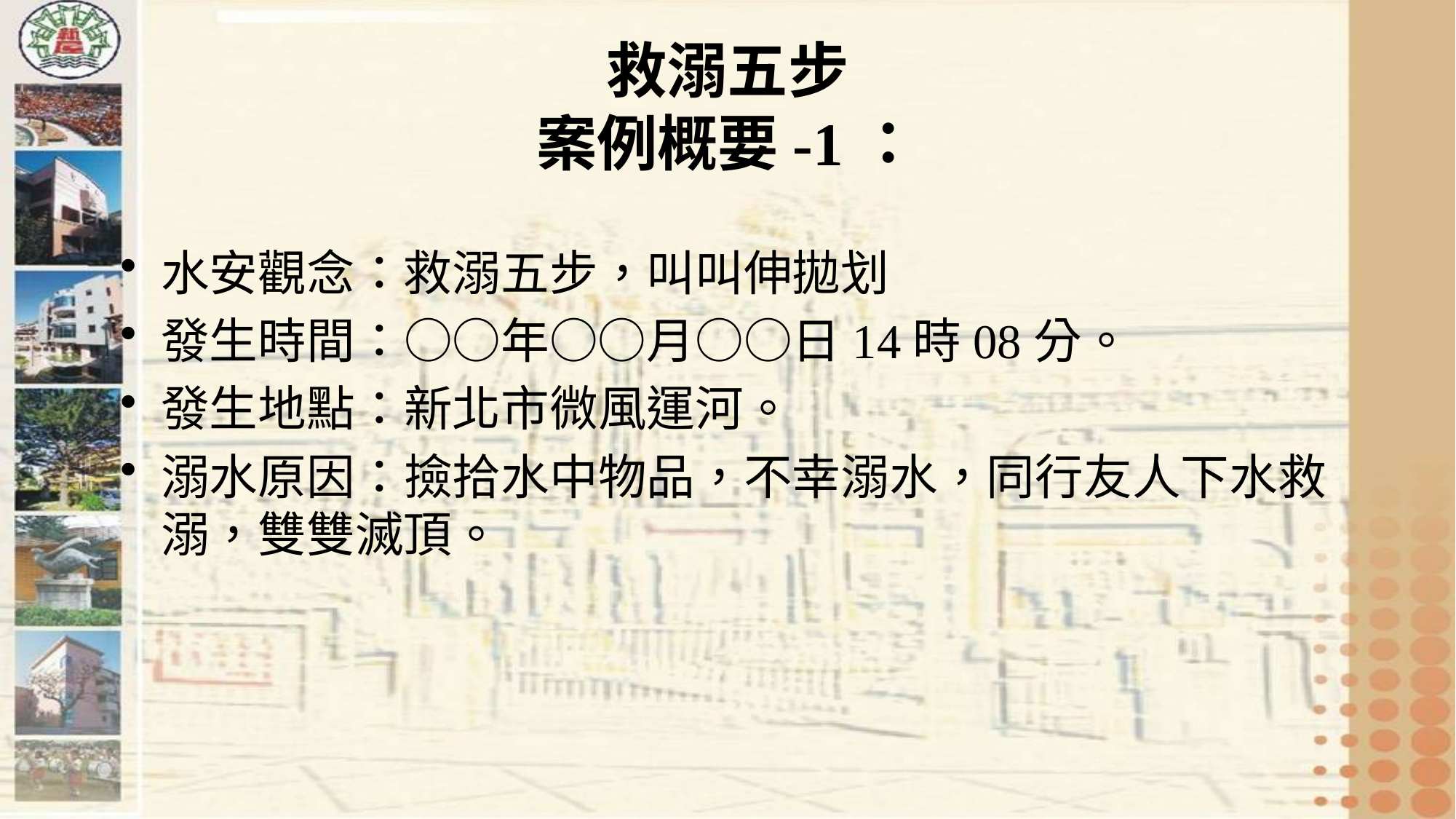

# 救溺五步 案例概要-1：
水安觀念：救溺五步，叫叫伸拋划
發生時間：○○年○○月○○日14時08分。
發生地點：新北市微風運河。
溺水原因：撿拾水中物品，不幸溺水，同行友人下水救溺，雙雙滅頂。